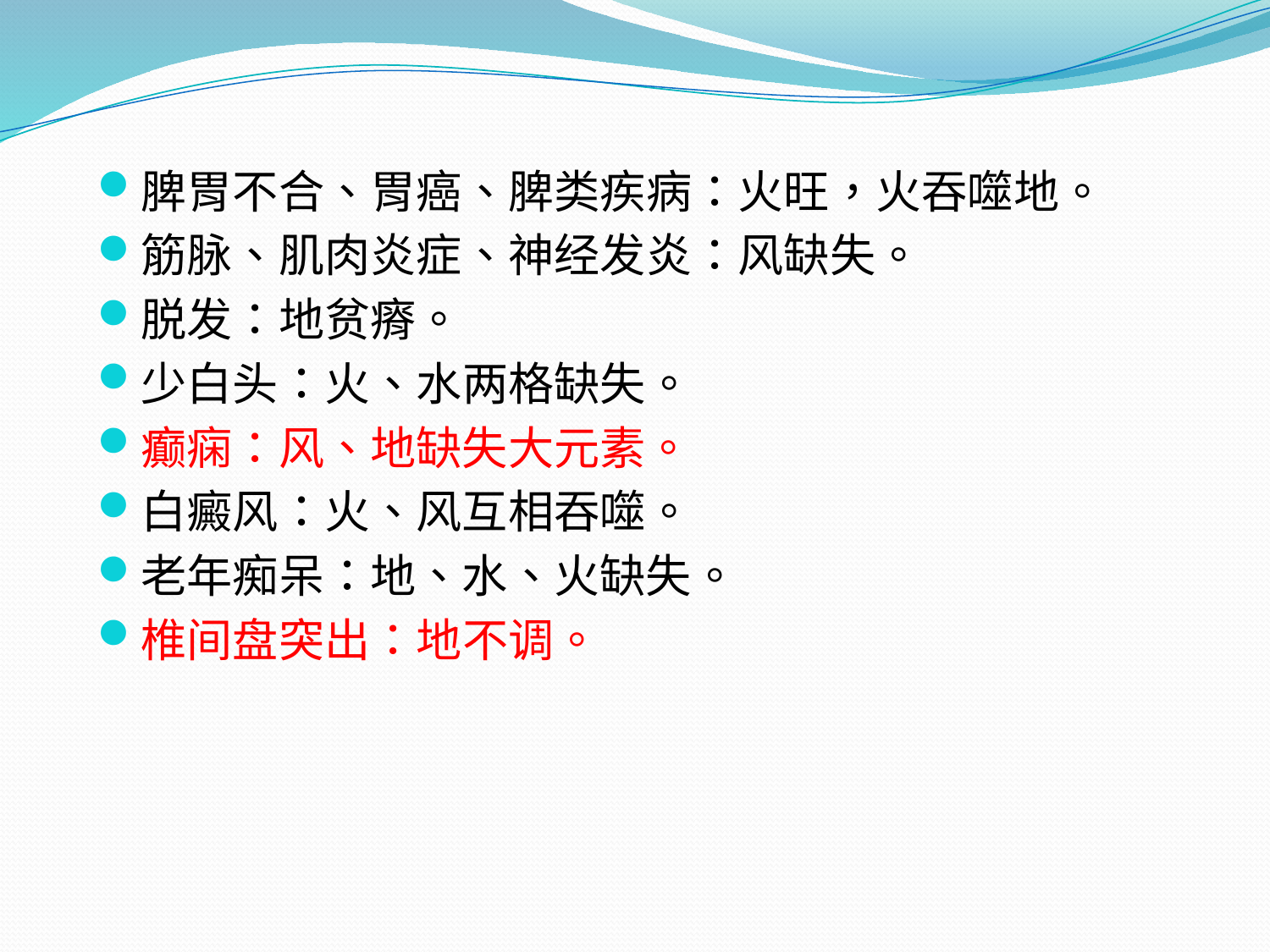

脾胃不合、胃癌、脾类疾病：火旺，火吞噬地。
筋脉、肌肉炎症、神经发炎：风缺失。
脱发：地贫瘠。
少白头：火、水两格缺失。
癫痫：风、地缺失大元素。
白癜风：火、风互相吞噬。
老年痴呆：地、水、火缺失。
椎间盘突出：地不调。